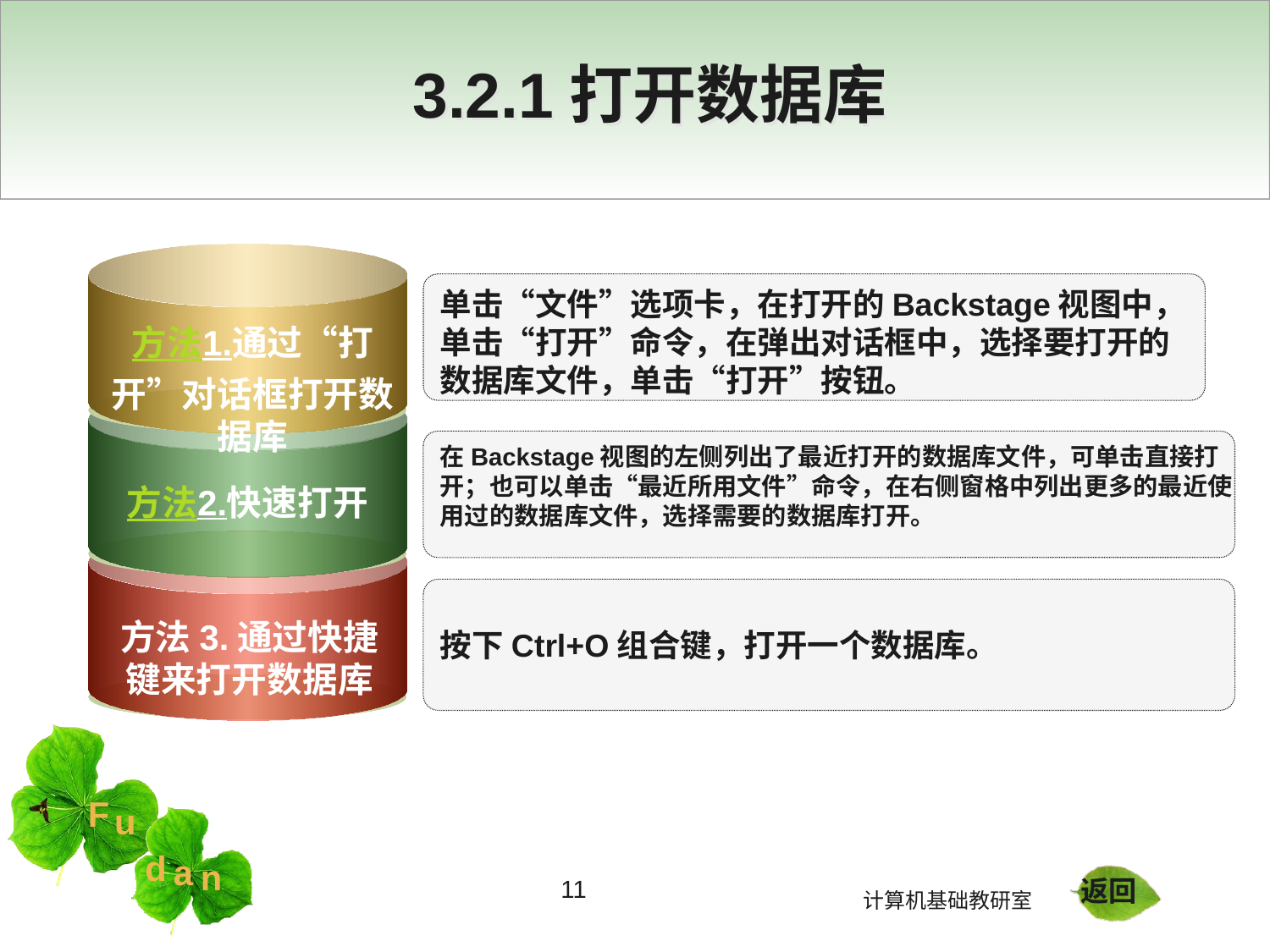

3.2.1打开数据库

单击“文件”选项卡，在打开的Backstage视图中，
单击“打开”命令，在弹出对话框中，选择要打开的
数据库文件，单击“打开”按钮。
方法1.通过“打开”对话框打开数据库
在Backstage视图的左侧列出了最近打开的数据库文件，可单击直接打
开；也可以单击“最近所用文件”命令，在右侧窗格中列出更多的最近使
用过的数据库文件，选择需要的数据库打开。
方法2.快速打开
按下Ctrl+O组合键，打开一个数据库。
方法3.通过快捷键来打开数据库
11
返回